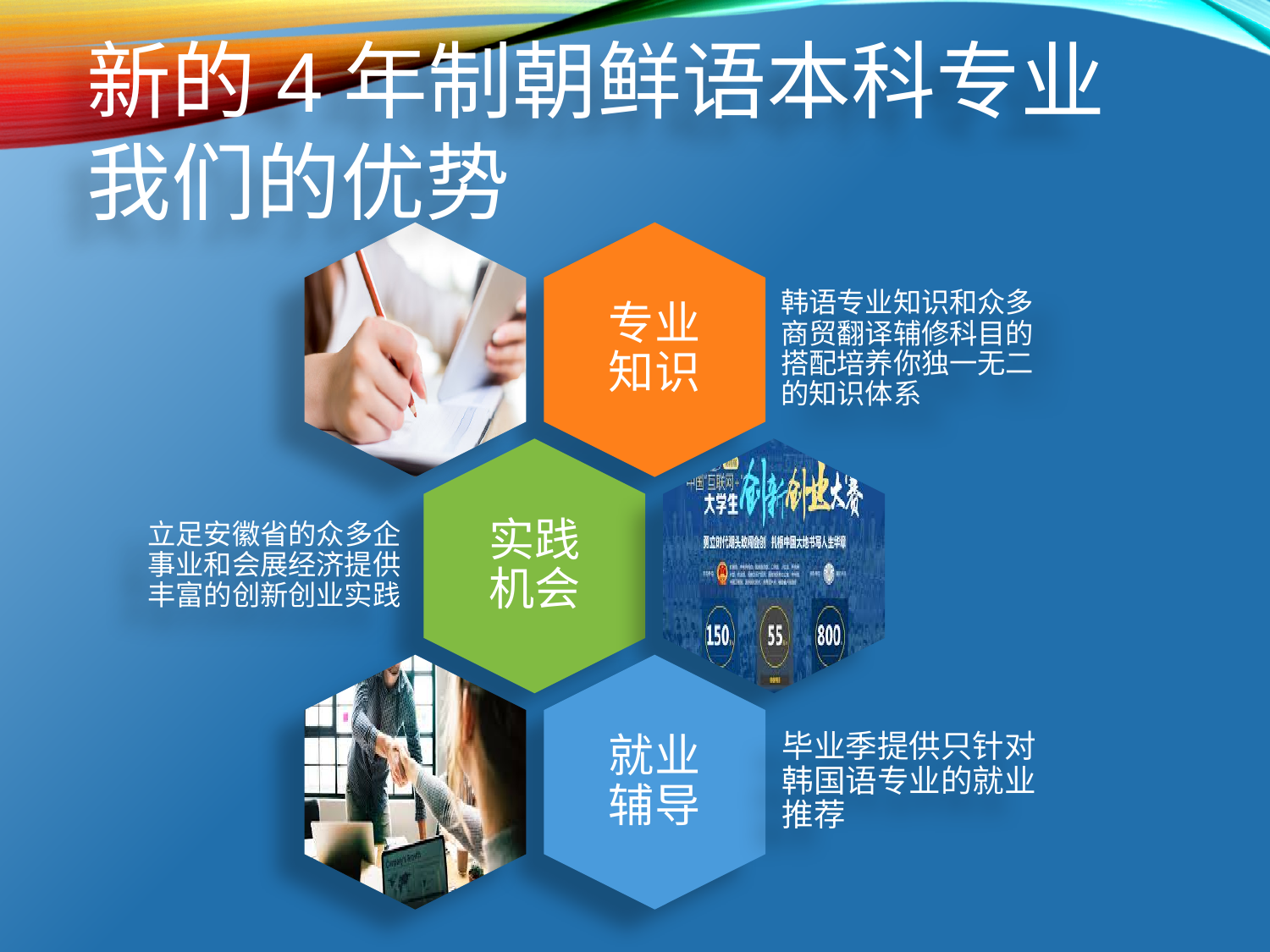

新的4年制朝鲜语本科专业
我们的优势
专业知识
韩语专业知识和众多商贸翻译辅修科目的搭配培养你独一无二的知识体系

实践机会
立足安徽省的众多企事业和会展经济提供丰富的创新创业实践

就业辅导
毕业季提供只针对韩国语专业的就业推荐